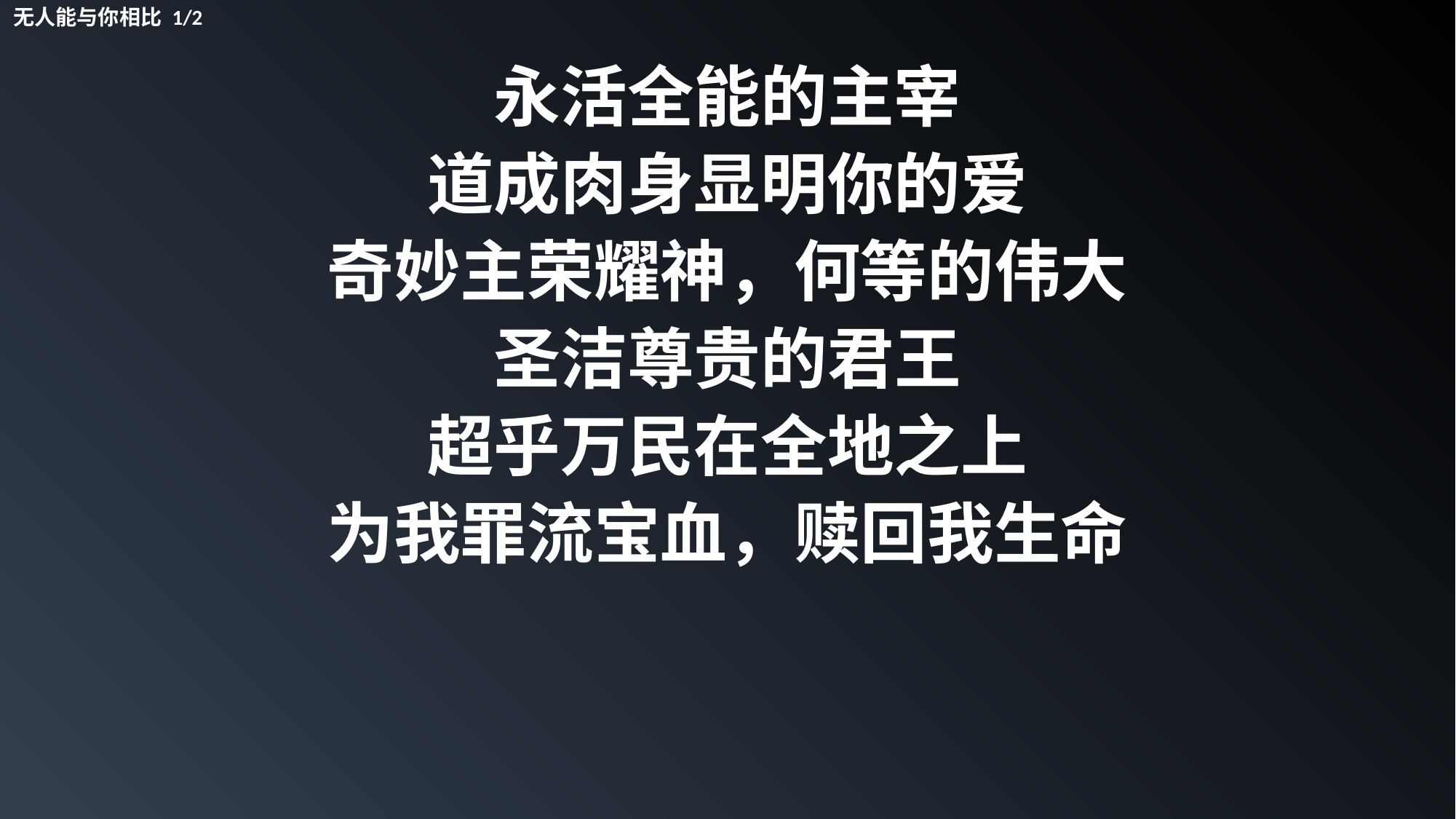

无人能与你相比 1/2
永活全能的主宰
道成肉身显明你的爱
奇妙主荣耀神，何等的伟大
圣洁尊贵的君王
超乎万民在全地之上
为我罪流宝血，赎回我生命